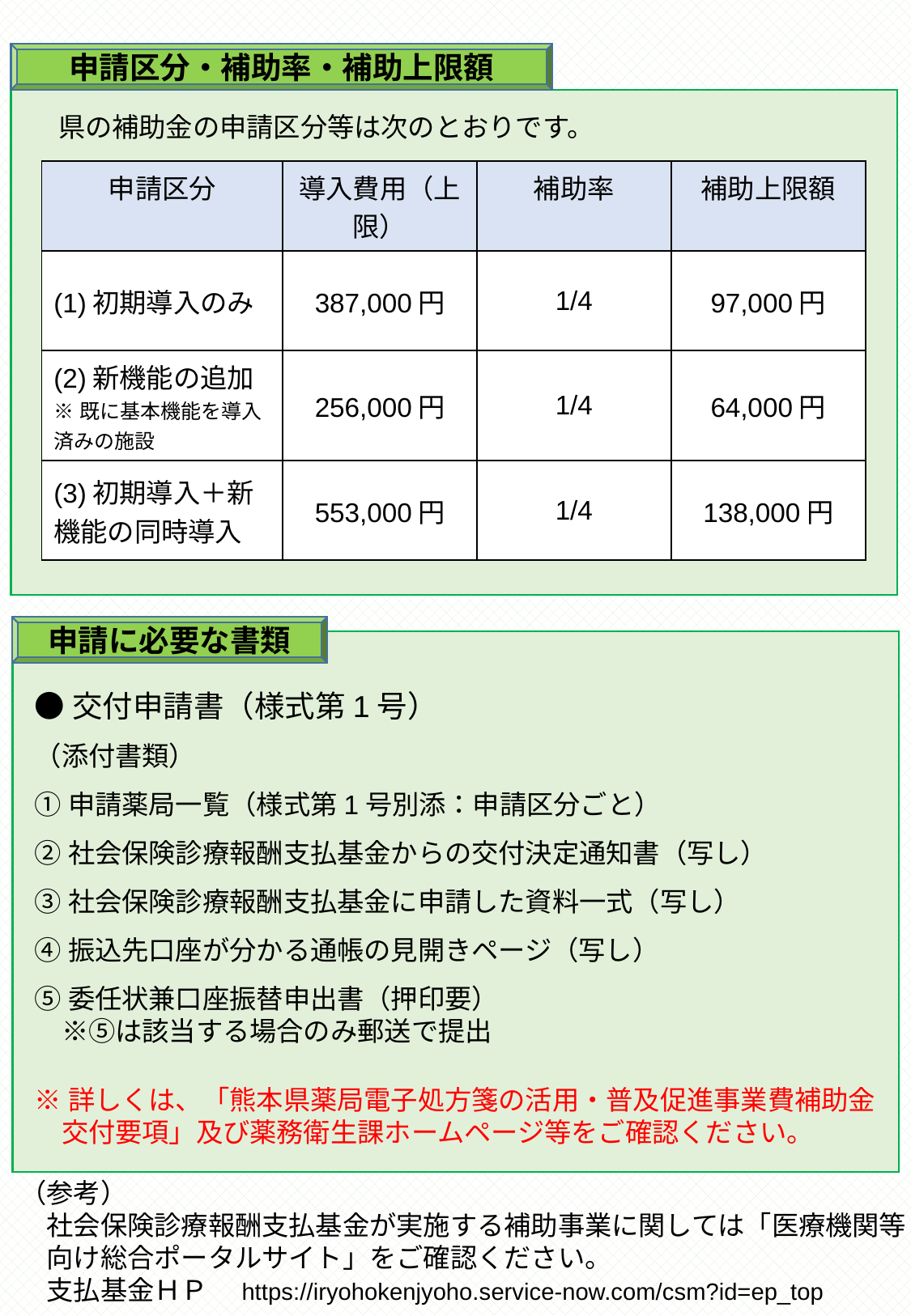

申請区分・補助率・補助上限額

県の補助金の申請区分等は次のとおりです。
| 申請区分 | 導入費用（上限） | 補助率 | 補助上限額 |
| --- | --- | --- | --- |
| (1)初期導入のみ | 387,000円 | 1/4 | 97,000円 |
| (2)新機能の追加 ※既に基本機能を導入済みの施設 | 256,000円 | 1/4 | 64,000円 |
| (3)初期導入＋新機能の同時導入 | 553,000円 | 1/4 | 138,000円 |
申請に必要な書類

●交付申請書（様式第1号）
（添付書類）
①申請薬局一覧（様式第1号別添：申請区分ごと）
②社会保険診療報酬支払基金からの交付決定通知書（写し）
③社会保険診療報酬支払基金に申請した資料一式（写し）
④振込先口座が分かる通帳の見開きページ（写し）
⑤委任状兼口座振替申出書（押印要）
　※⑤は該当する場合のみ郵送で提出
※詳しくは、「熊本県薬局電子処方箋の活用・普及促進事業費補助金
　交付要項」及び薬務衛生課ホームページ等をご確認ください。
（参考）
　社会保険診療報酬支払基金が実施する補助事業に関しては「医療機関等
　向け総合ポータルサイト」をご確認ください。
　支払基金ＨＰ　https://iryohokenjyoho.service-now.com/csm?id=ep_top